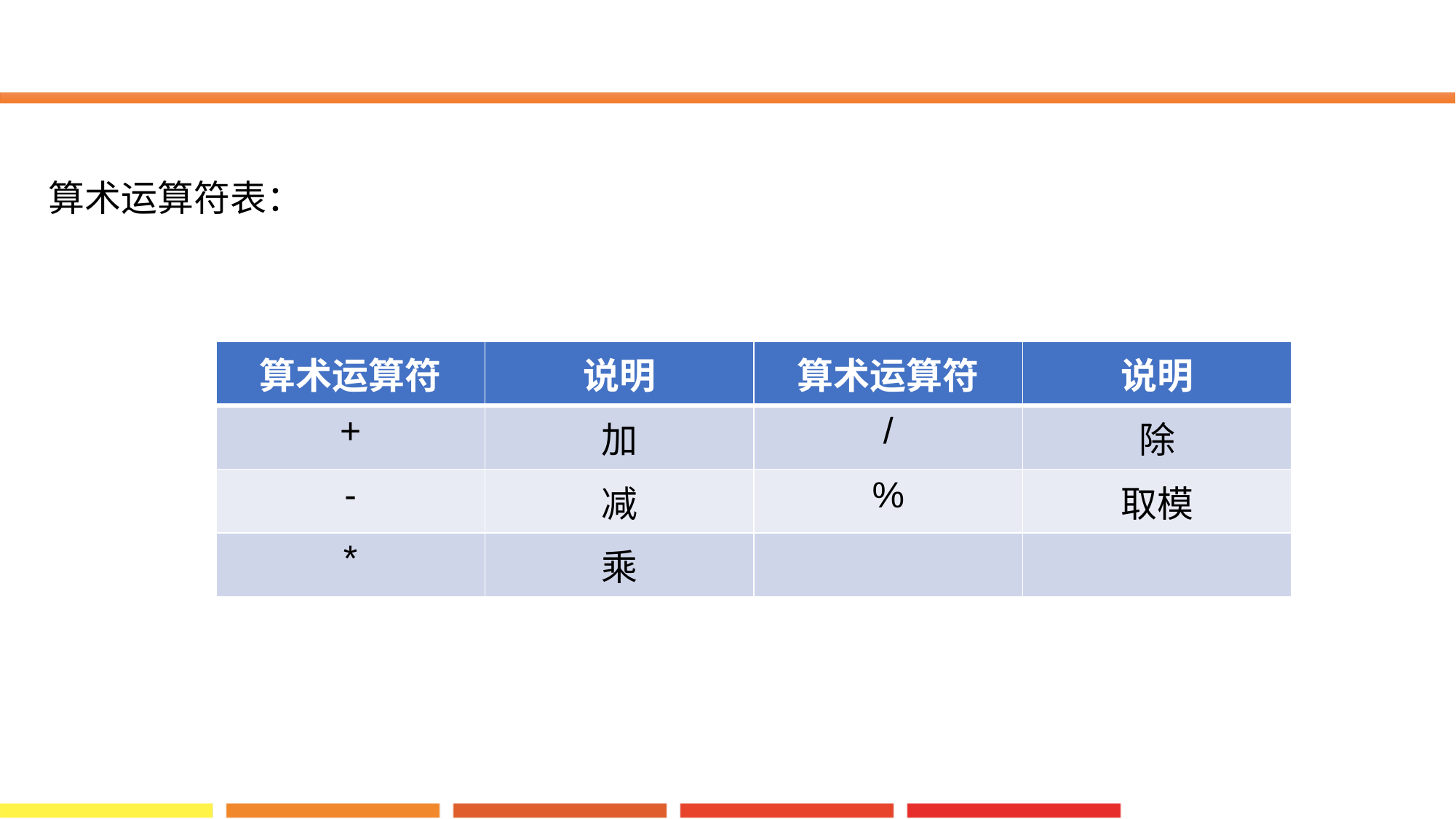

算术运算符表：
| 算术运算符 | 说明 | 算术运算符 | 说明 |
| --- | --- | --- | --- |
| + | 加 | / | 除 |
| - | 减 | % | 取模 |
| \* | 乘 |  |  |